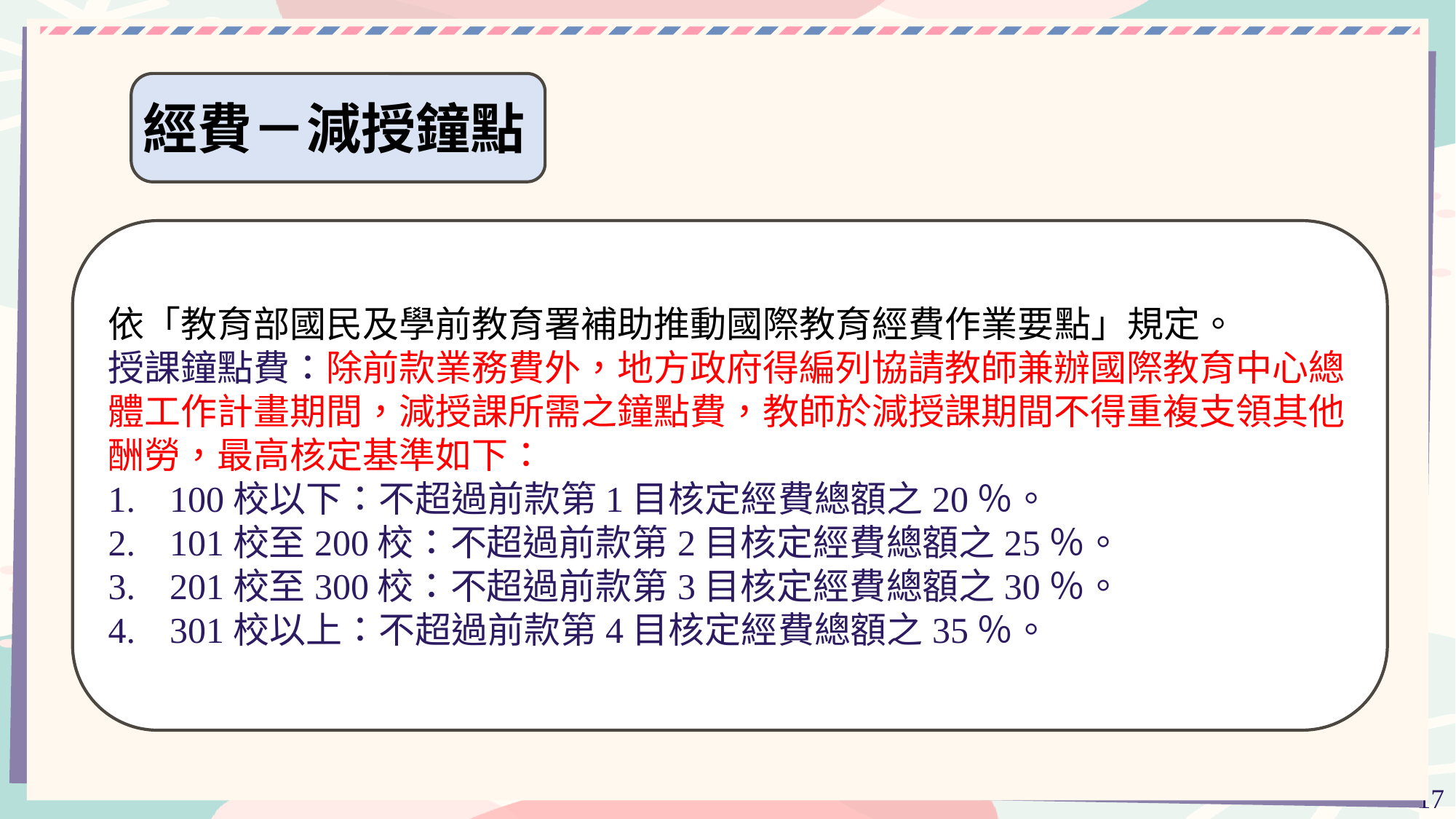

經費－減授鐘點
依「教育部國民及學前教育署補助推動國際教育經費作業要點」規定。
授課鐘點費：除前款業務費外，地方政府得編列協請教師兼辦國際教育中心總體工作計畫期間，減授課所需之鐘點費，教師於減授課期間不得重複支領其他酬勞，最高核定基準如下：
100校以下：不超過前款第1目核定經費總額之20％。
101校至200校：不超過前款第2目核定經費總額之25％。
201校至300校：不超過前款第3目核定經費總額之30％。
301校以上：不超過前款第4目核定經費總額之35％。
17